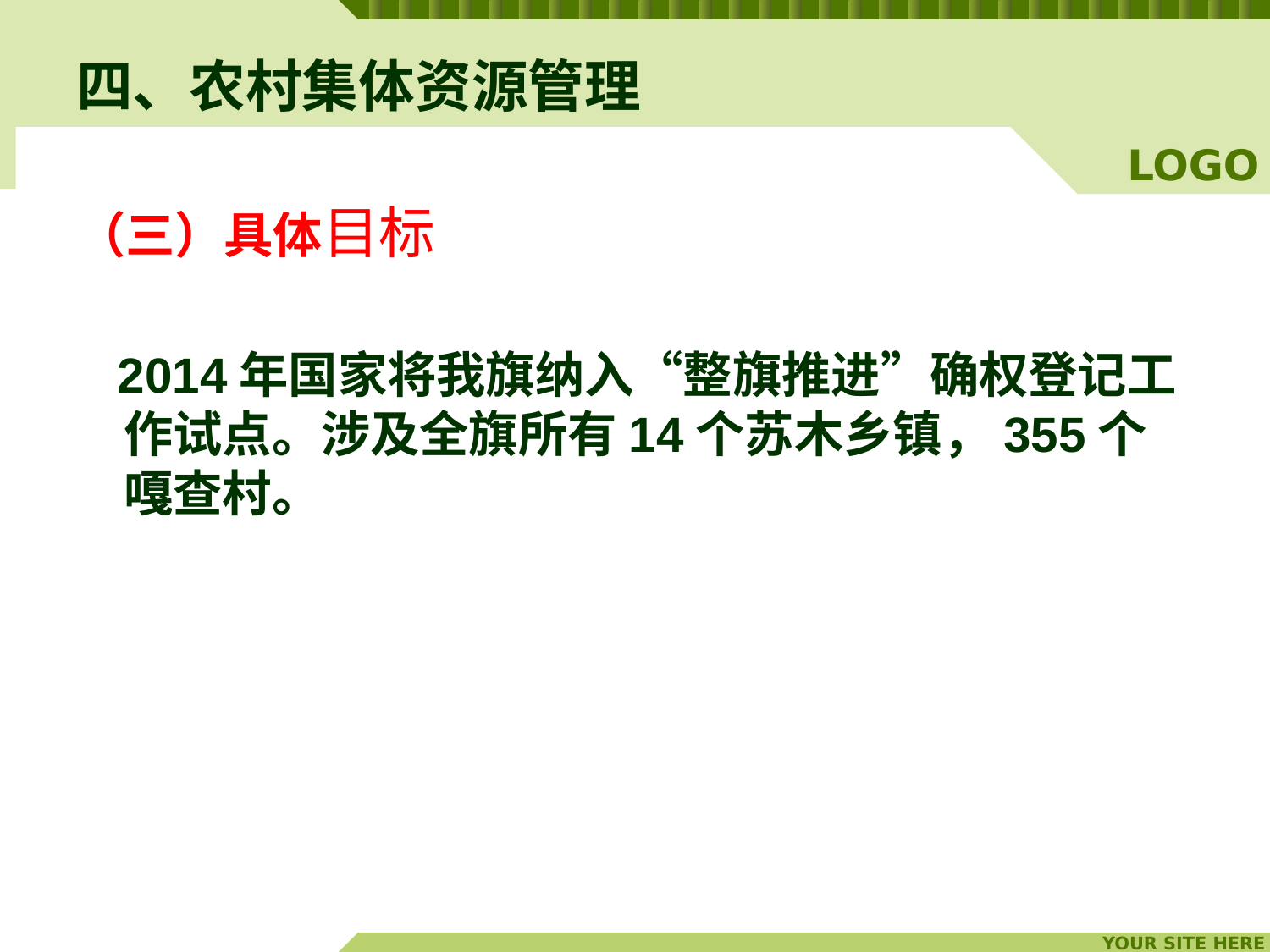

# 四、农村集体资源管理
（三）具体目标

   2014年国家将我旗纳入“整旗推进”确权登记工作试点。涉及全旗所有14个苏木乡镇，355个嘎查村。